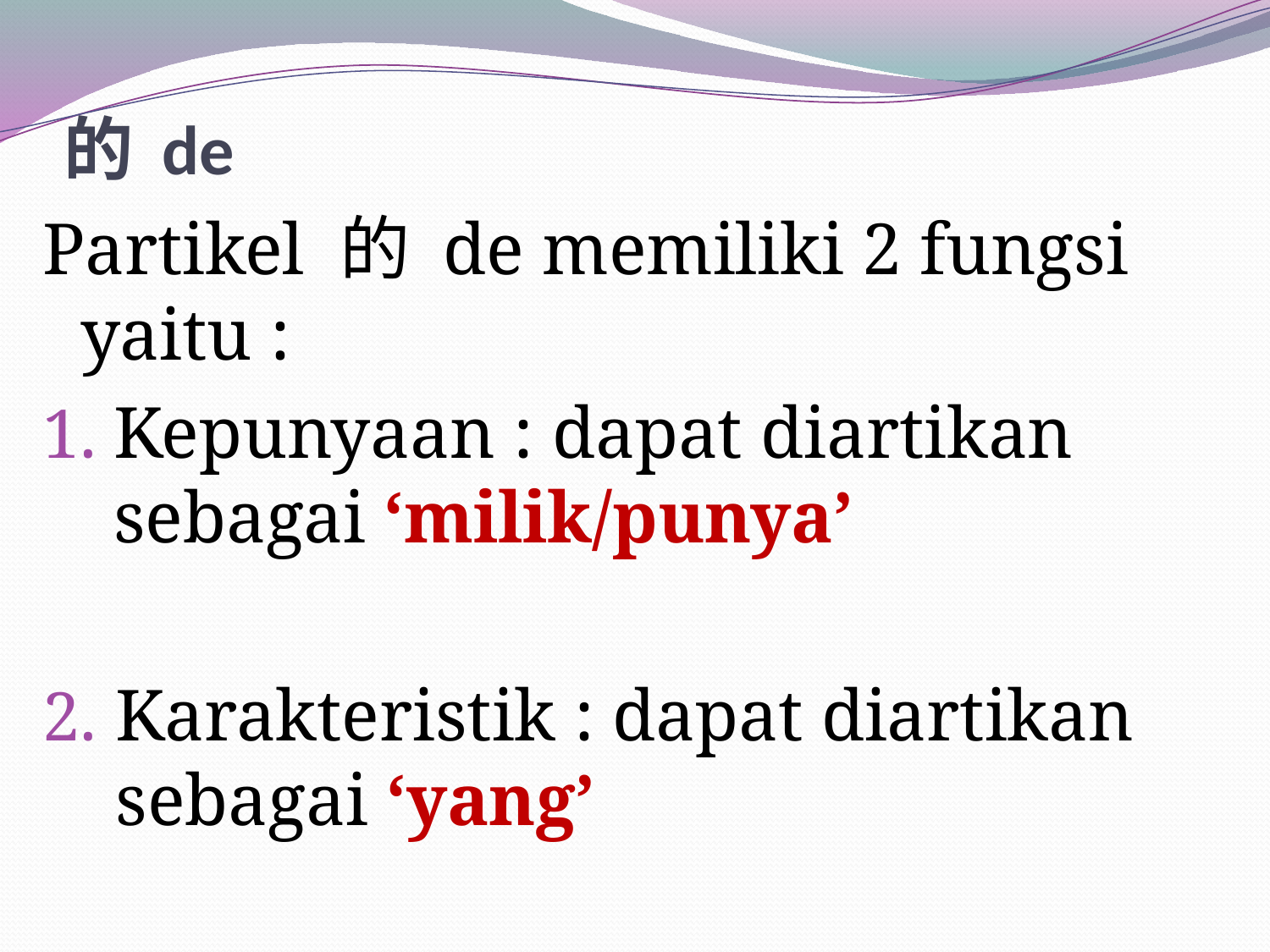

# 的 de
Partikel 的 de memiliki 2 fungsi yaitu :
Kepunyaan : dapat diartikan sebagai ‘milik/punya’

Karakteristik : dapat diartikan sebagai ‘yang’